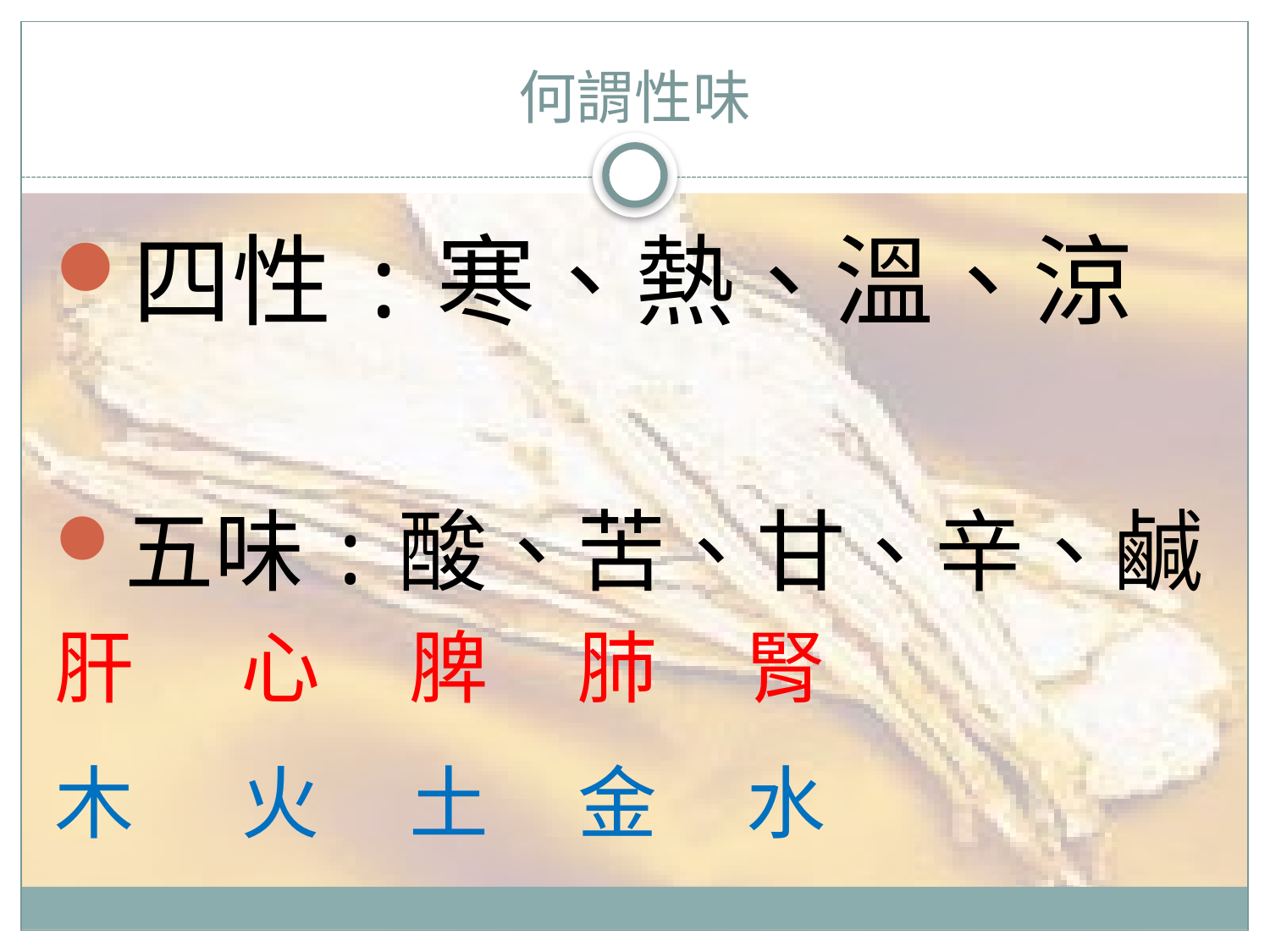

# 何謂性味
四性:寒、熱、溫、涼

五味:酸、苦、甘、辛、鹹
肝      心     脾     肺     腎
木      火     土     金     水